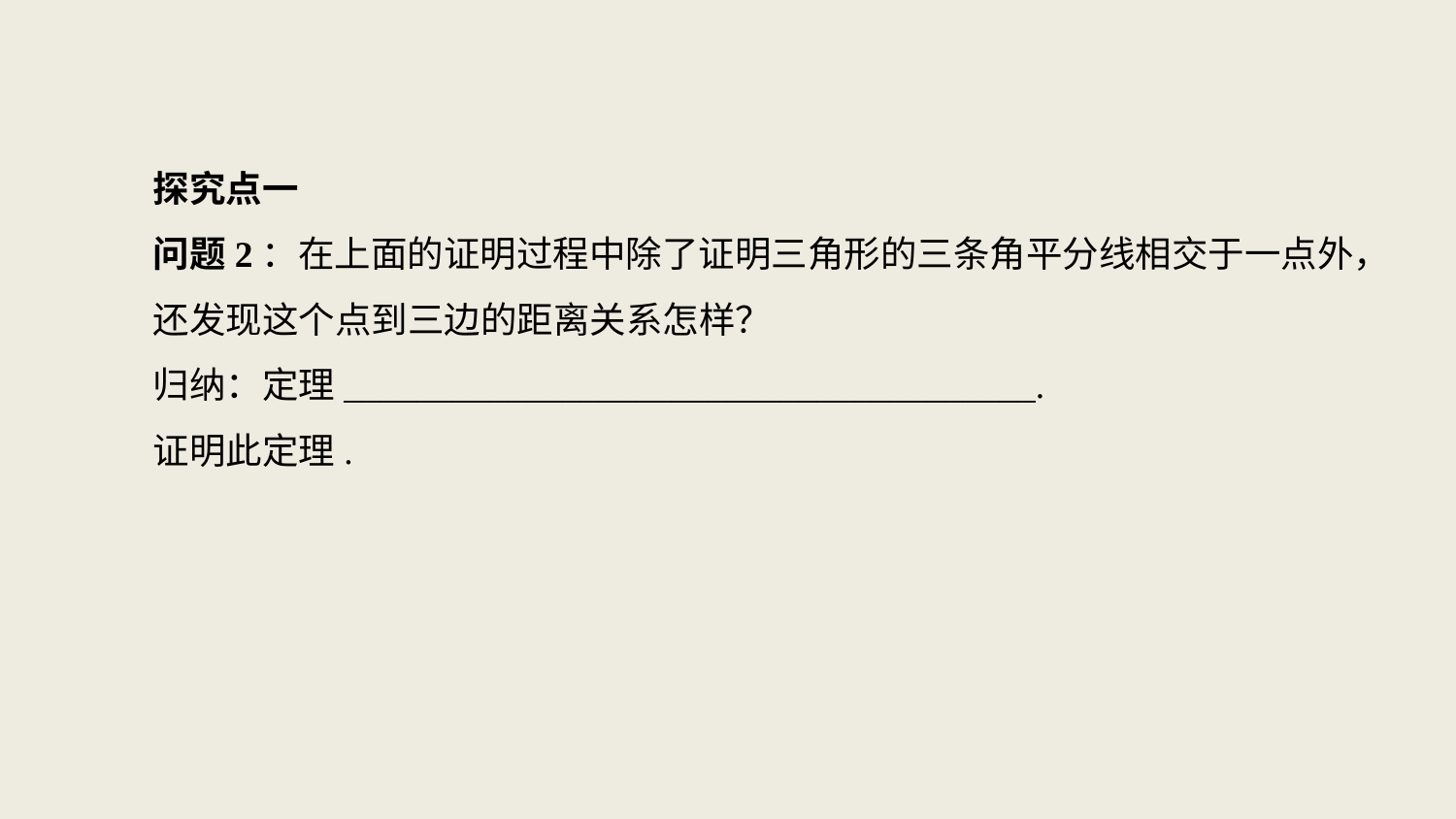

探究点一
问题2：在上面的证明过程中除了证明三角形的三条角平分线相交于一点外，还发现这个点到三边的距离关系怎样？
归纳：定理______________________________________.
证明此定理.